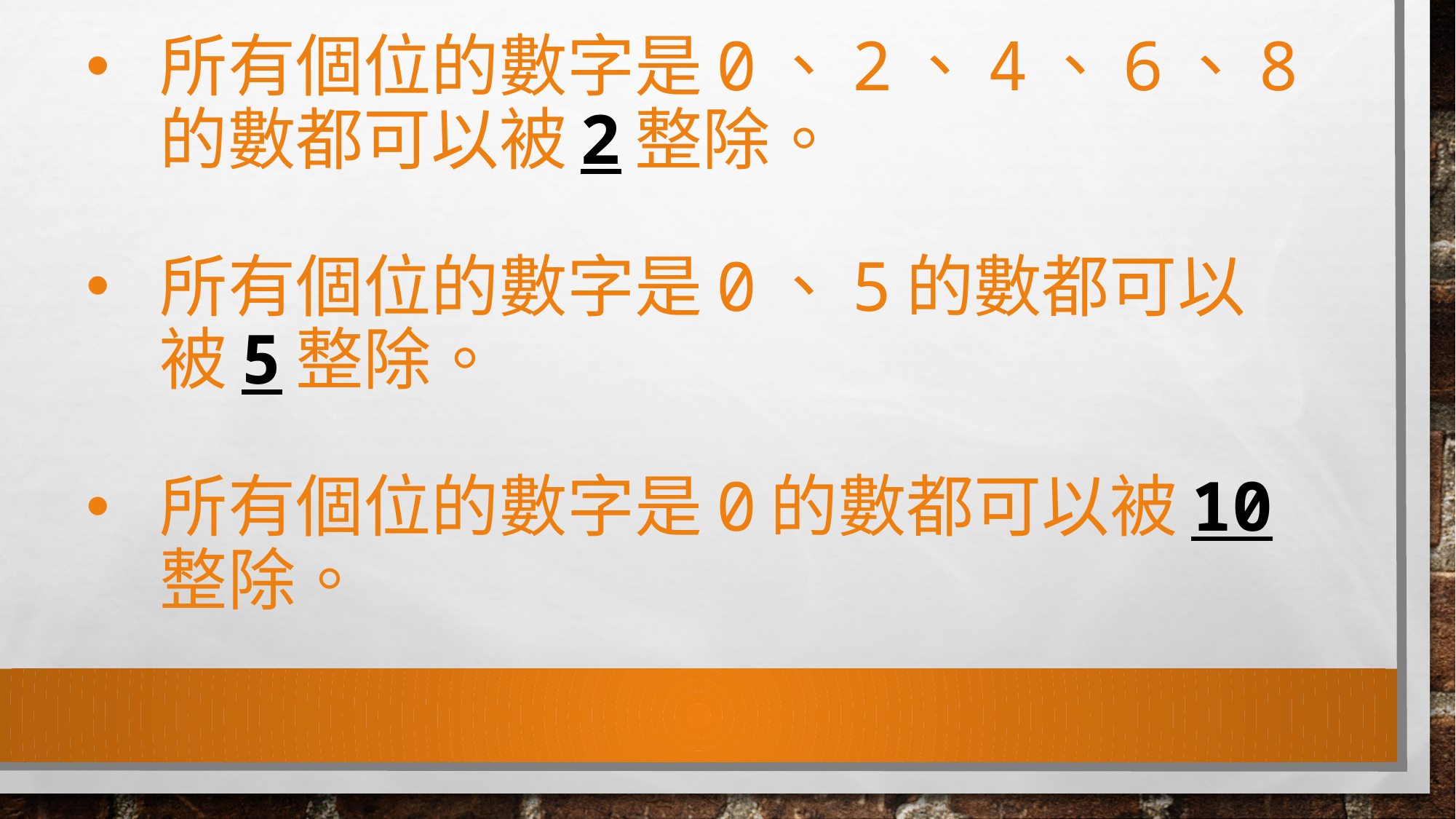

所有個位的數字是0、2、4、6、8的數都可以被2整除。

所有個位的數字是0、5的數都可以被5整除。

所有個位的數字是0的數都可以被10整除。